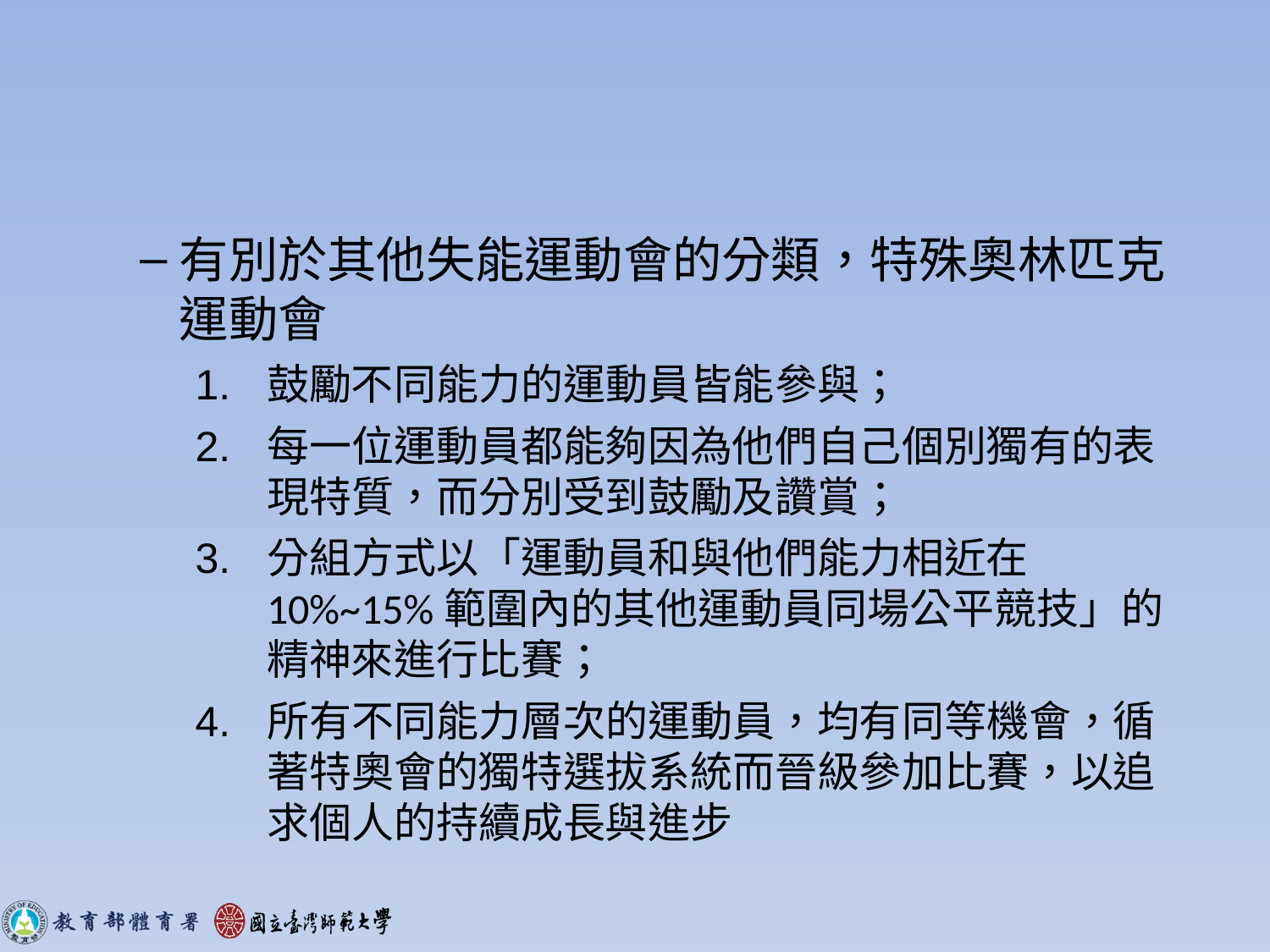

#
有別於其他失能運動會的分類，特殊奧林匹克運動會
鼓勵不同能力的運動員皆能參與；
每一位運動員都能夠因為他們自己個別獨有的表現特質，而分別受到鼓勵及讚賞；
分組方式以「運動員和與他們能力相近在10%~15%範圍內的其他運動員同場公平競技」的精神來進行比賽；
所有不同能力層次的運動員，均有同等機會，循著特奧會的獨特選拔系統而晉級參加比賽，以追求個人的持續成長與進步